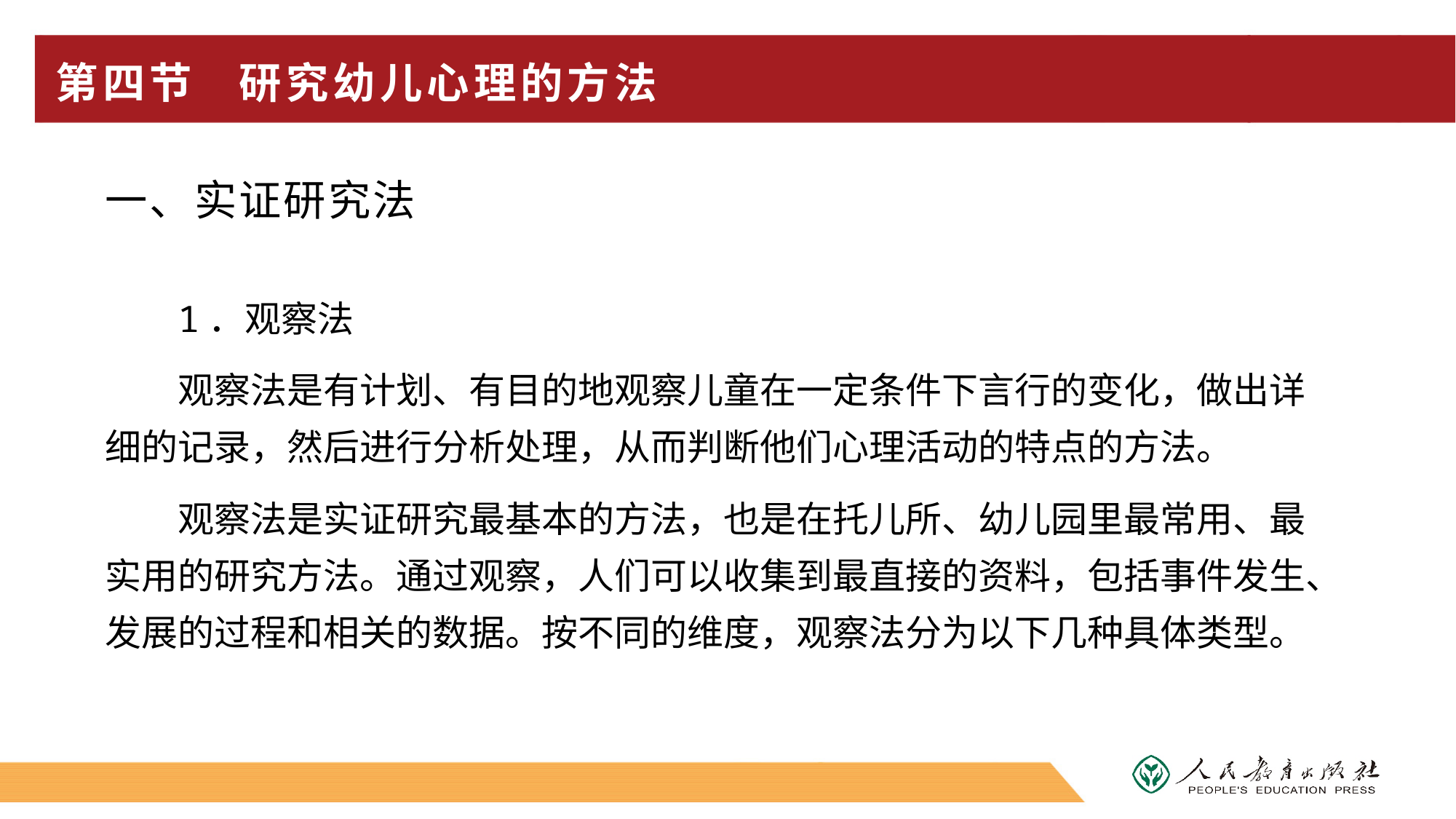

# 第四节   研究幼儿心理的方法
一、实证研究法
1．观察法
观察法是有计划、有目的地观察儿童在一定条件下言行的变化，做出详细的记录，然后进行分析处理，从而判断他们心理活动的特点的方法。
观察法是实证研究最基本的方法，也是在托儿所、幼儿园里最常用、最实用的研究方法。通过观察，人们可以收集到最直接的资料，包括事件发生、发展的过程和相关的数据。按不同的维度，观察法分为以下几种具体类型。